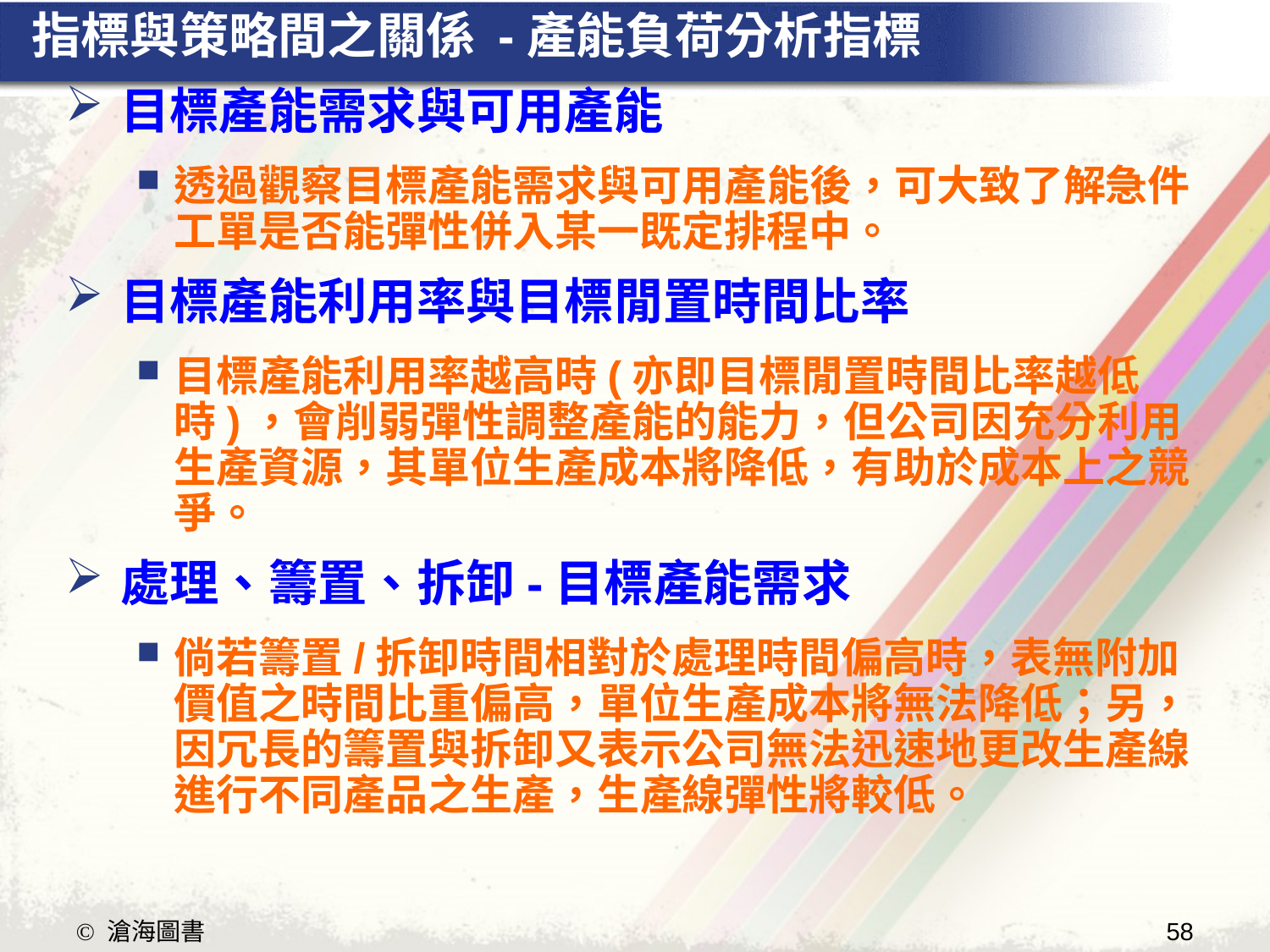

# 指標與策略間之關係 -產能負荷分析指標
目標產能需求與可用產能
透過觀察目標產能需求與可用產能後，可大致了解急件工單是否能彈性併入某一既定排程中。
目標產能利用率與目標閒置時間比率
目標產能利用率越高時(亦即目標閒置時間比率越低時)，會削弱彈性調整產能的能力，但公司因充分利用生產資源，其單位生產成本將降低，有助於成本上之競爭。
處理、籌置、拆卸-目標產能需求
倘若籌置/拆卸時間相對於處理時間偏高時，表無附加價值之時間比重偏高，單位生產成本將無法降低；另，因冗長的籌置與拆卸又表示公司無法迅速地更改生產線進行不同產品之生產，生產線彈性將較低。
58